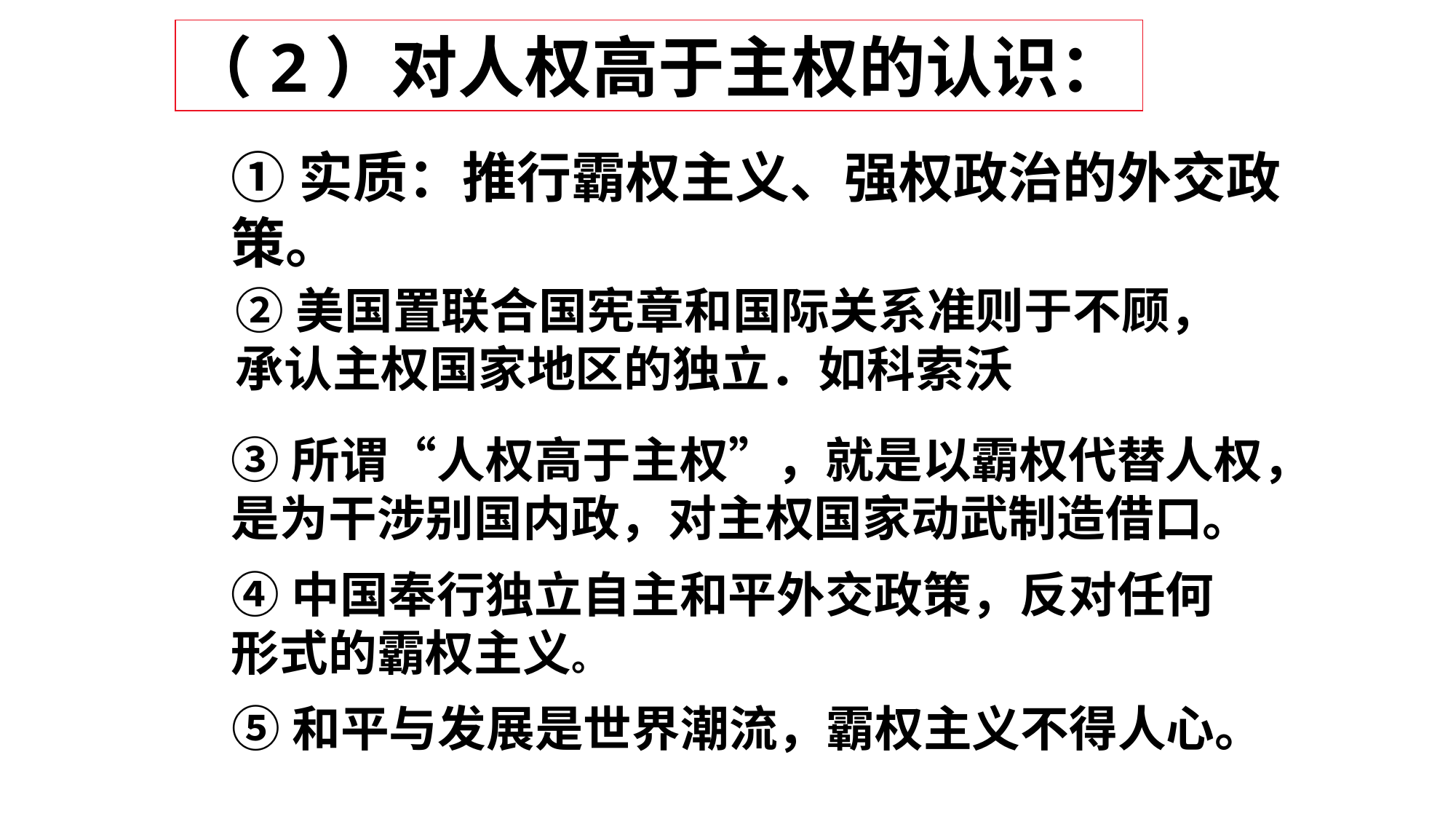

（2）对人权高于主权的认识：

①实质：推行霸权主义、强权政治的外交政策。
②美国置联合国宪章和国际关系准则于不顾，承认主权国家地区的独立．如科索沃
③所谓“人权高于主权”，就是以霸权代替人权，是为干涉别国内政，对主权国家动武制造借口。
④中国奉行独立自主和平外交政策，反对任何形式的霸权主义。
⑤和平与发展是世界潮流，霸权主义不得人心。